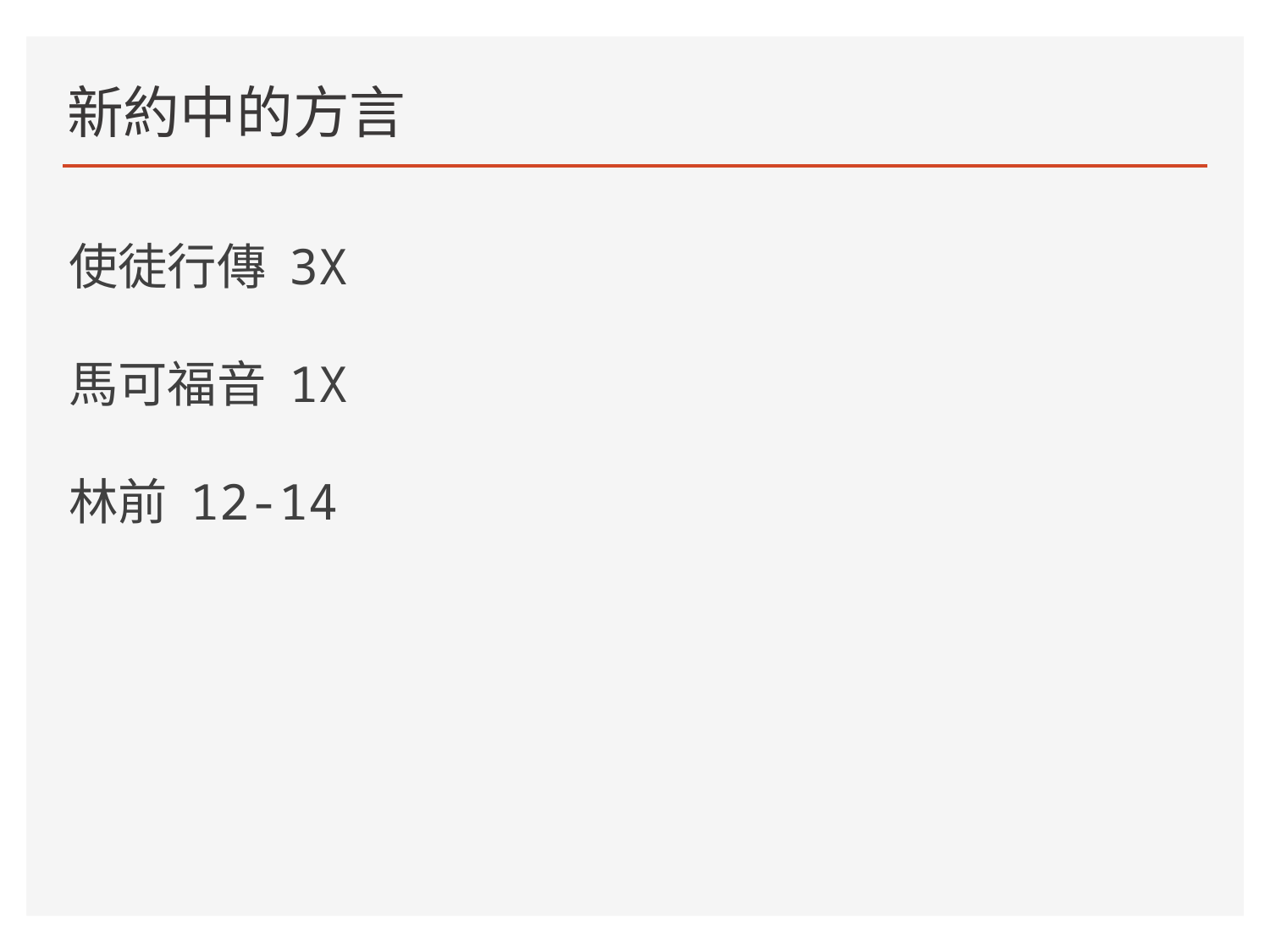

# 新約中的方言
使徒行傳 3X
馬可福音 1X
林前 12-14